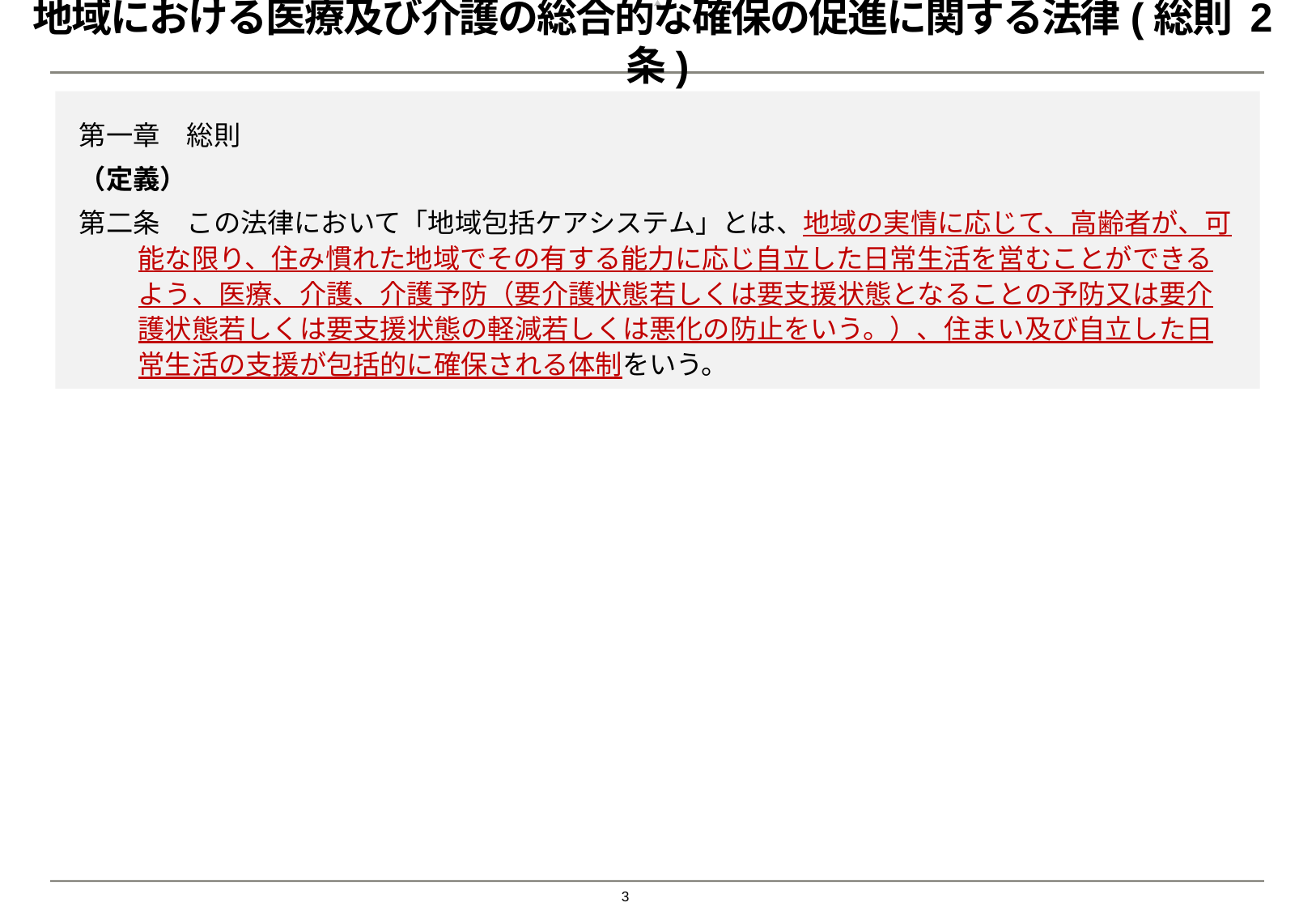

# 地域における医療及び介護の総合的な確保の促進に関する法律(総則 2条)
第一章　総則
（定義）
第二条　この法律において「地域包括ケアシステム」とは、地域の実情に応じて、高齢者が、可能な限り、住み慣れた地域でその有する能力に応じ自立した日常生活を営むことができるよう、医療、介護、介護予防（要介護状態若しくは要支援状態となることの予防又は要介護状態若しくは要支援状態の軽減若しくは悪化の防止をいう。）、住まい及び自立した日常生活の支援が包括的に確保される体制をいう。
3